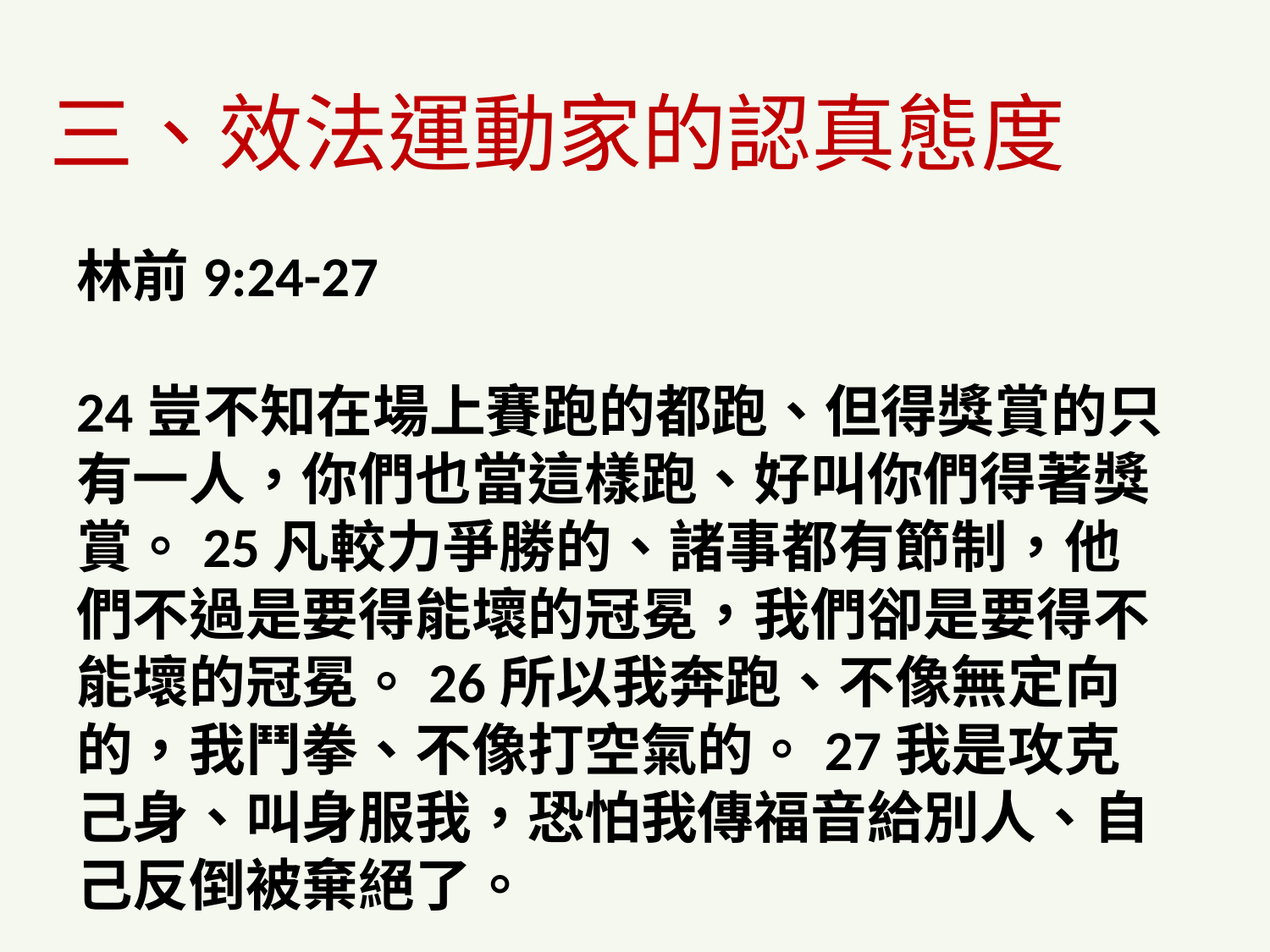

三、效法運動家的認真態度
林前9:24-27

24豈不知在場上賽跑的都跑、但得獎賞的只有一人，你們也當這樣跑、好叫你們得著獎賞。25凡較力爭勝的、諸事都有節制，他們不過是要得能壞的冠冕，我們卻是要得不能壞的冠冕。26所以我奔跑、不像無定向的，我鬥拳、不像打空氣的。27我是攻克己身、叫身服我，恐怕我傳福音給別人、自己反倒被棄絕了。